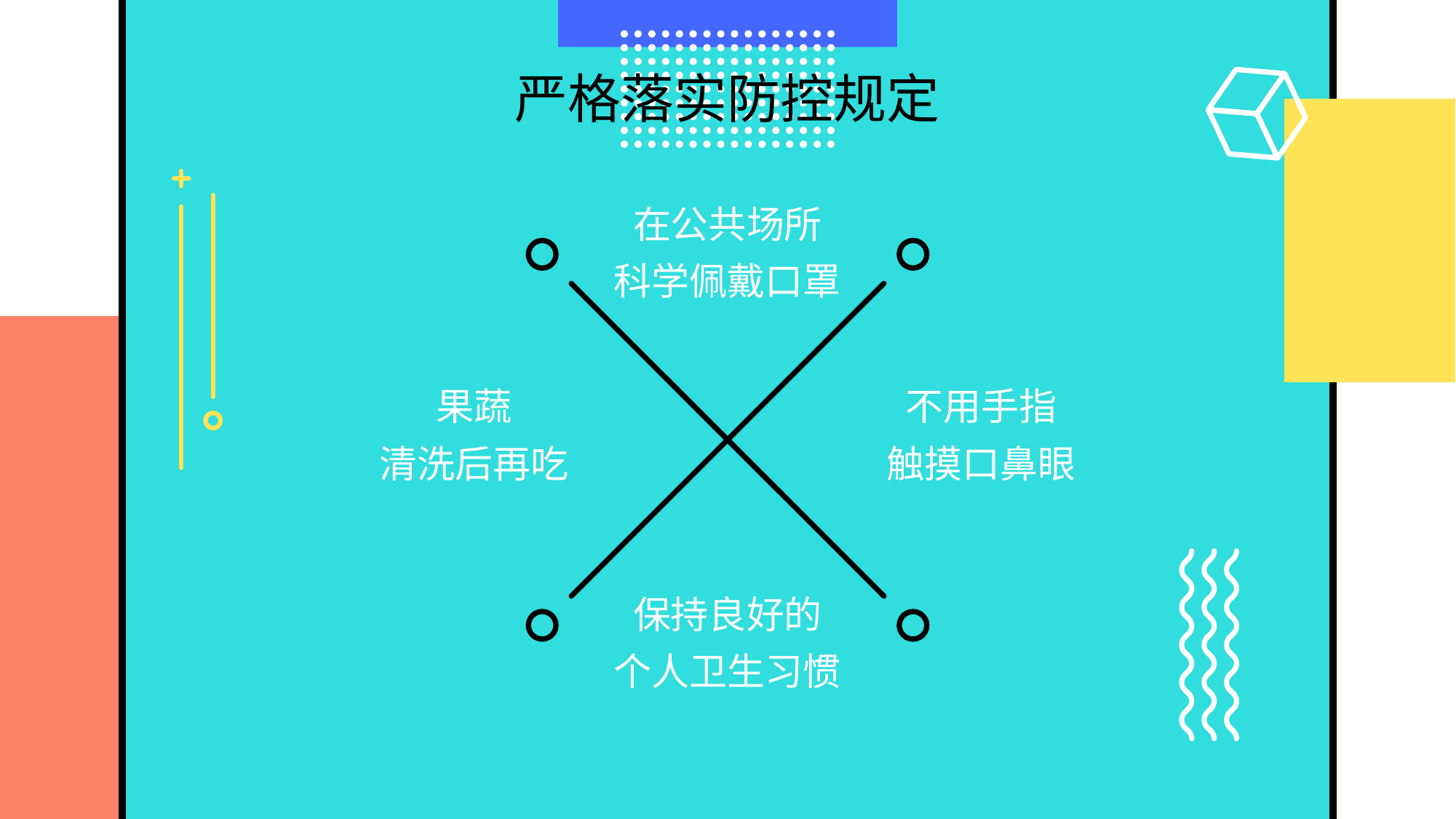

严格落实防控规定

在公共场所
科学佩戴口罩
保持良好的
个人卫生习惯

果蔬
清洗后再吃
不用手指
触摸口鼻眼